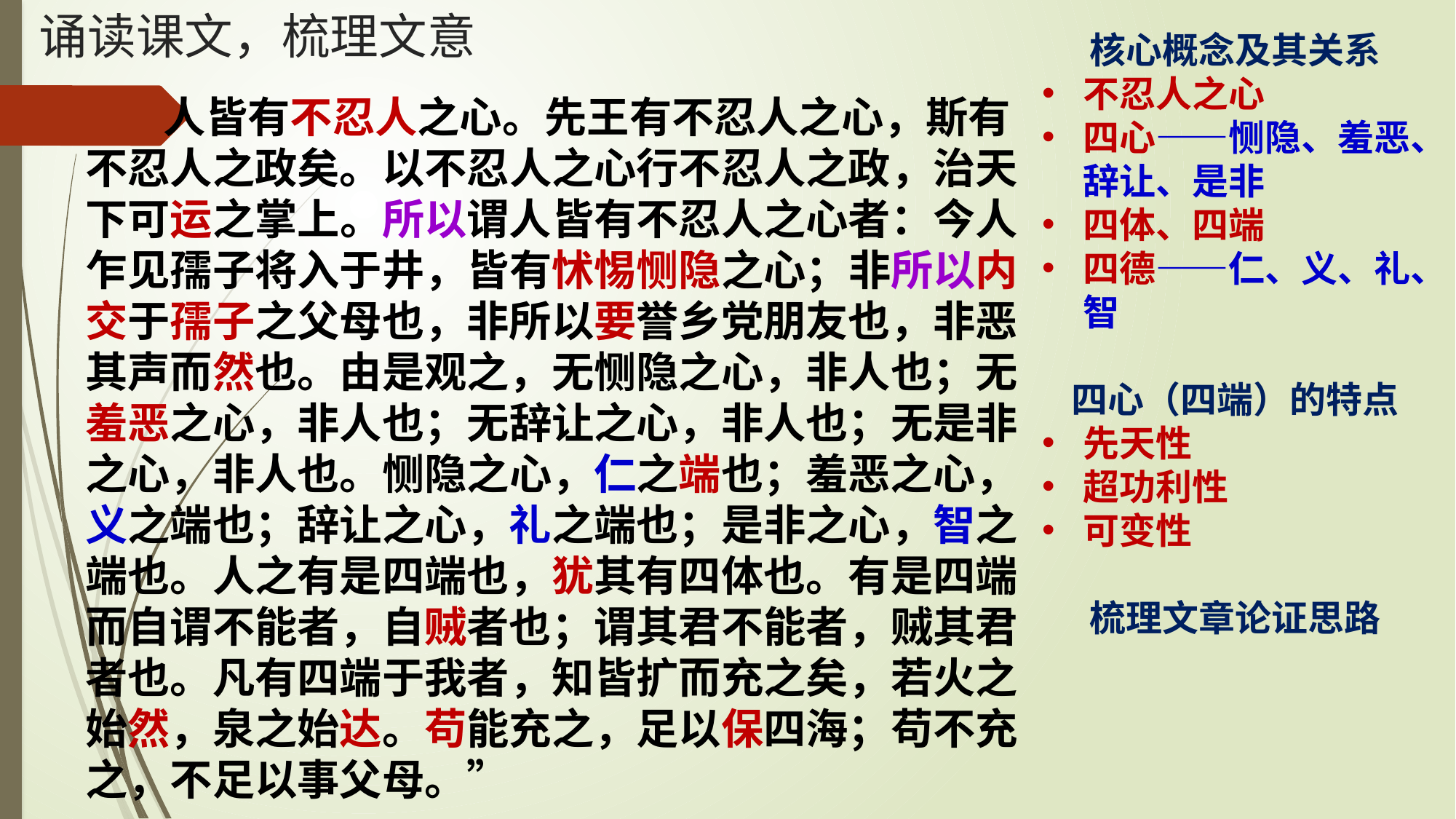

诵读课文，梳理文意
核心概念及其关系
不忍人之心
四心——恻隐、羞恶、辞让、是非
四体、四端
四德——仁、义、礼、智

四心（四端）的特点
先天性
超功利性
可变性

梳理文章论证思路
       人皆有不忍人之心。先王有不忍人之心，斯有不忍人之政矣。以不忍人之心行不忍人之政，治天下可运之掌上。所以谓人皆有不忍人之心者：今人乍见孺子将入于井，皆有怵惕恻隐之心；非所以内交于孺子之父母也，非所以要誉乡党朋友也，非恶其声而然也。由是观之，无恻隐之心，非人也；无羞恶之心，非人也；无辞让之心，非人也；无是非之心，非人也。恻隐之心，仁之端也；羞恶之心，义之端也；辞让之心，礼之端也；是非之心，智之端也。人之有是四端也，犹其有四体也。有是四端而自谓不能者，自贼者也；谓其君不能者，贼其君者也。凡有四端于我者，知皆扩而充之矣，若火之始然，泉之始达。苟能充之，足以保四海；苟不充之，不足以事父母。”